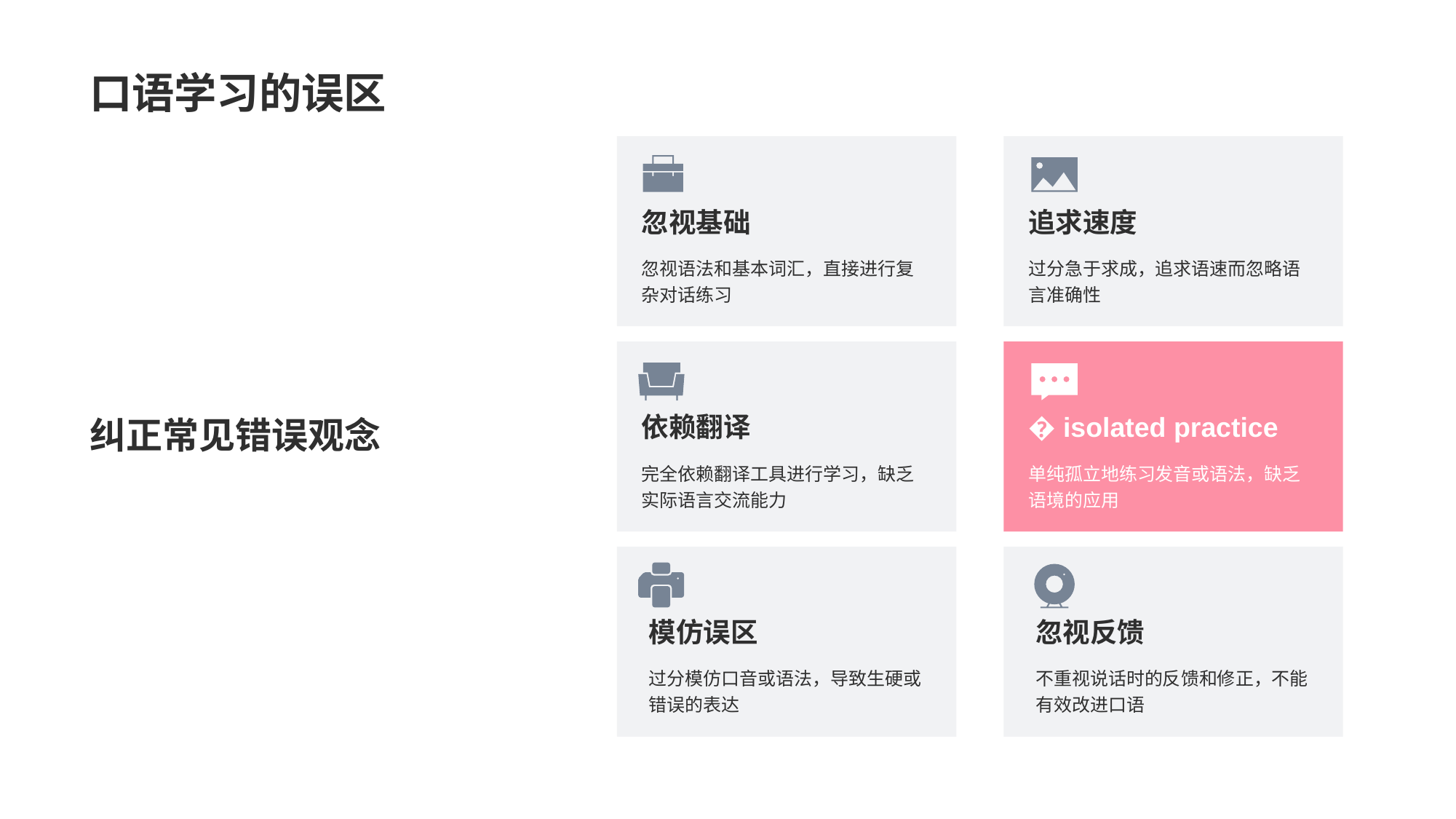

# 口语学习的误区
纠正常见错误观念

忽视基础
忽视语法和基本词汇，直接进行复杂对话练习

追求速度
过分急于求成，追求语速而忽略语言准确性

依赖翻译
完全依赖翻译工具进行学习，缺乏实际语言交流能力

� isolated practice
单纯孤立地练习发音或语法，缺乏语境的应用

模仿误区
过分模仿口音或语法，导致生硬或错误的表达

忽视反馈
不重视说话时的反馈和修正，不能有效改进口语